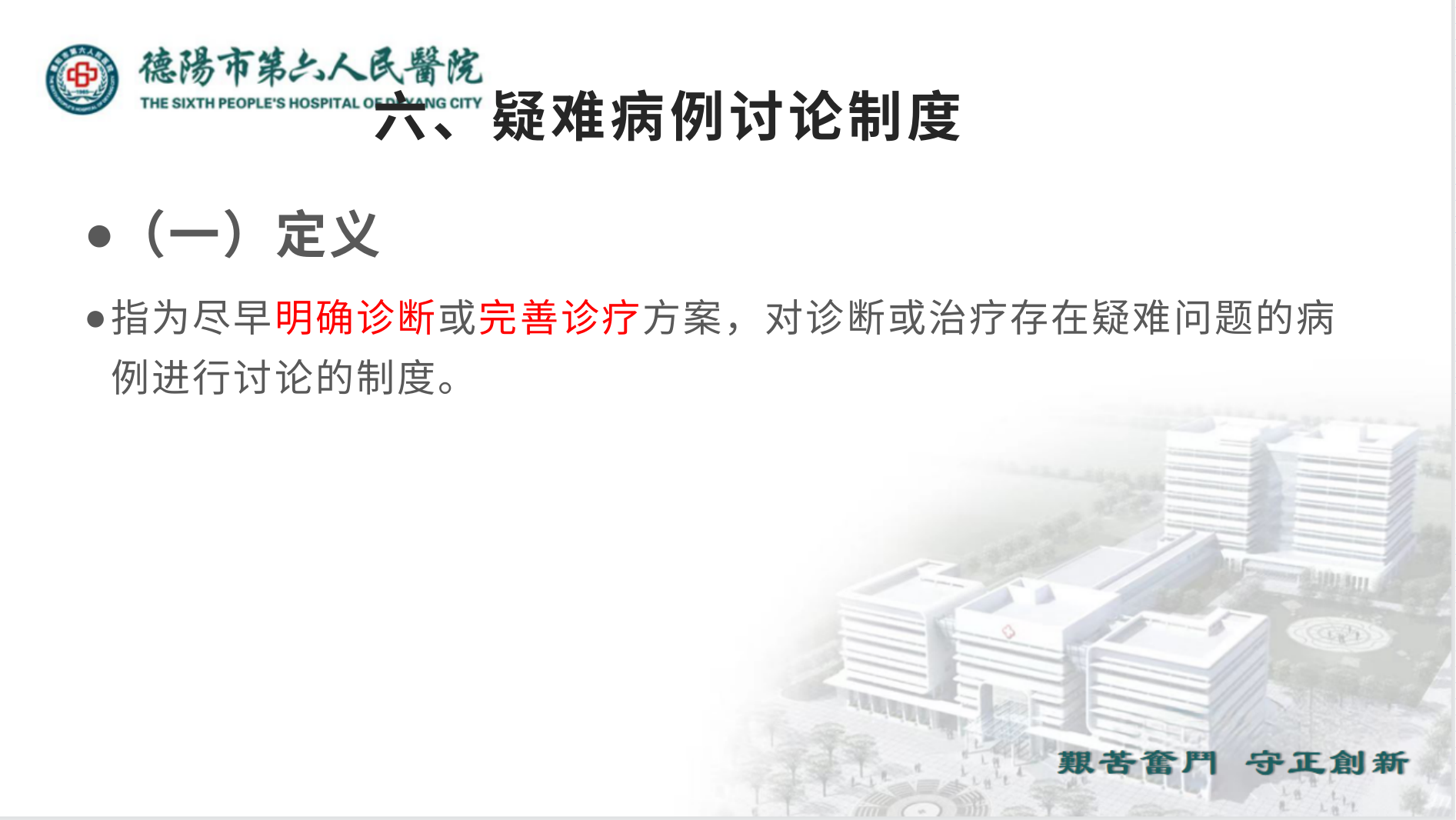

# 六、疑难病例讨论制度
（一）定义
指为尽早明确诊断或完善诊疗方案，对诊断或治疗存在疑难问题的病例进行讨论的制度。